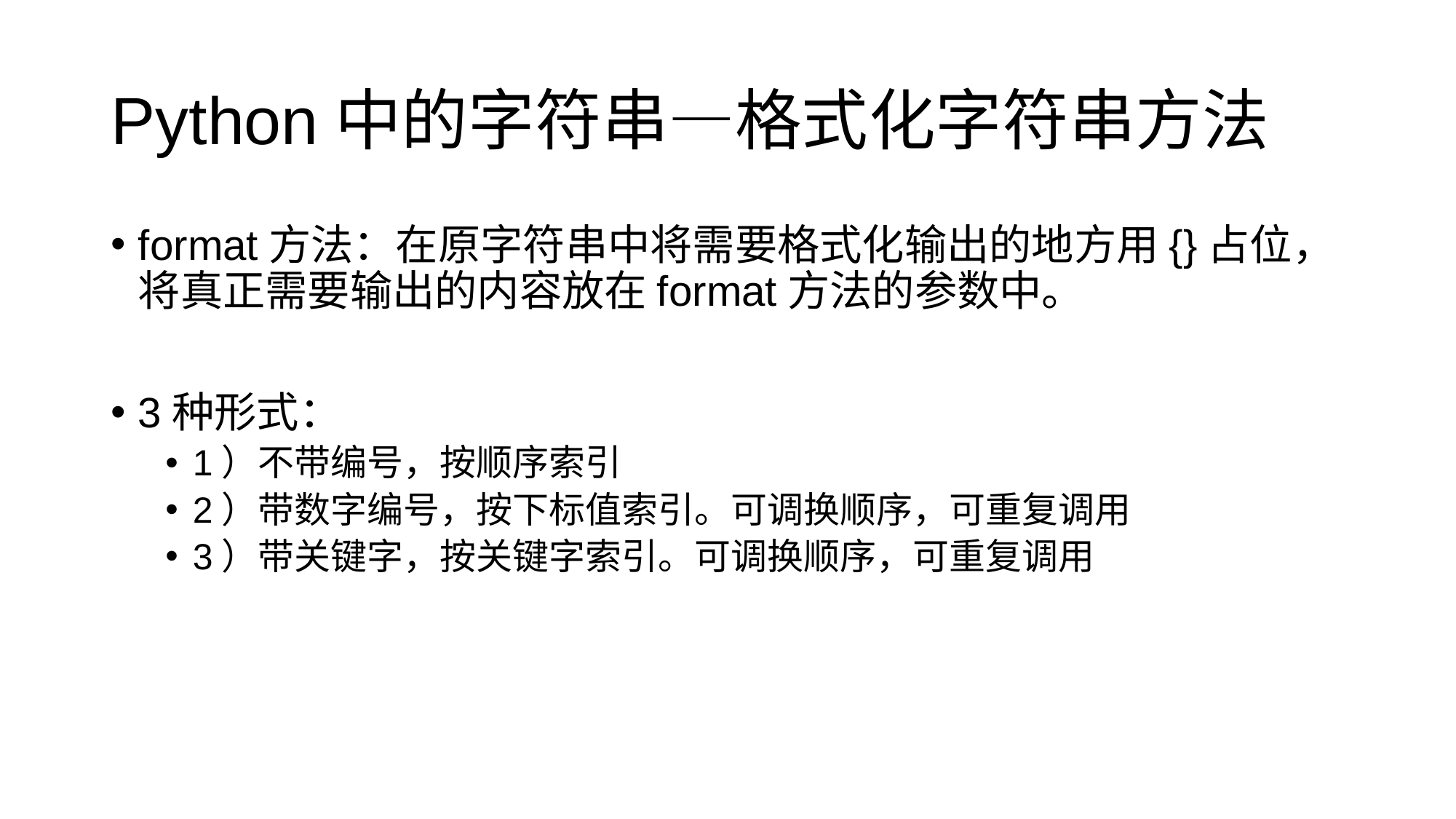

# Python中的字符串—格式化字符串方法
format方法：在原字符串中将需要格式化输出的地方用{}占位，将真正需要输出的内容放在format方法的参数中。

3种形式：
1）不带编号，按顺序索引
2）带数字编号，按下标值索引。可调换顺序，可重复调用
3）带关键字，按关键字索引。可调换顺序，可重复调用